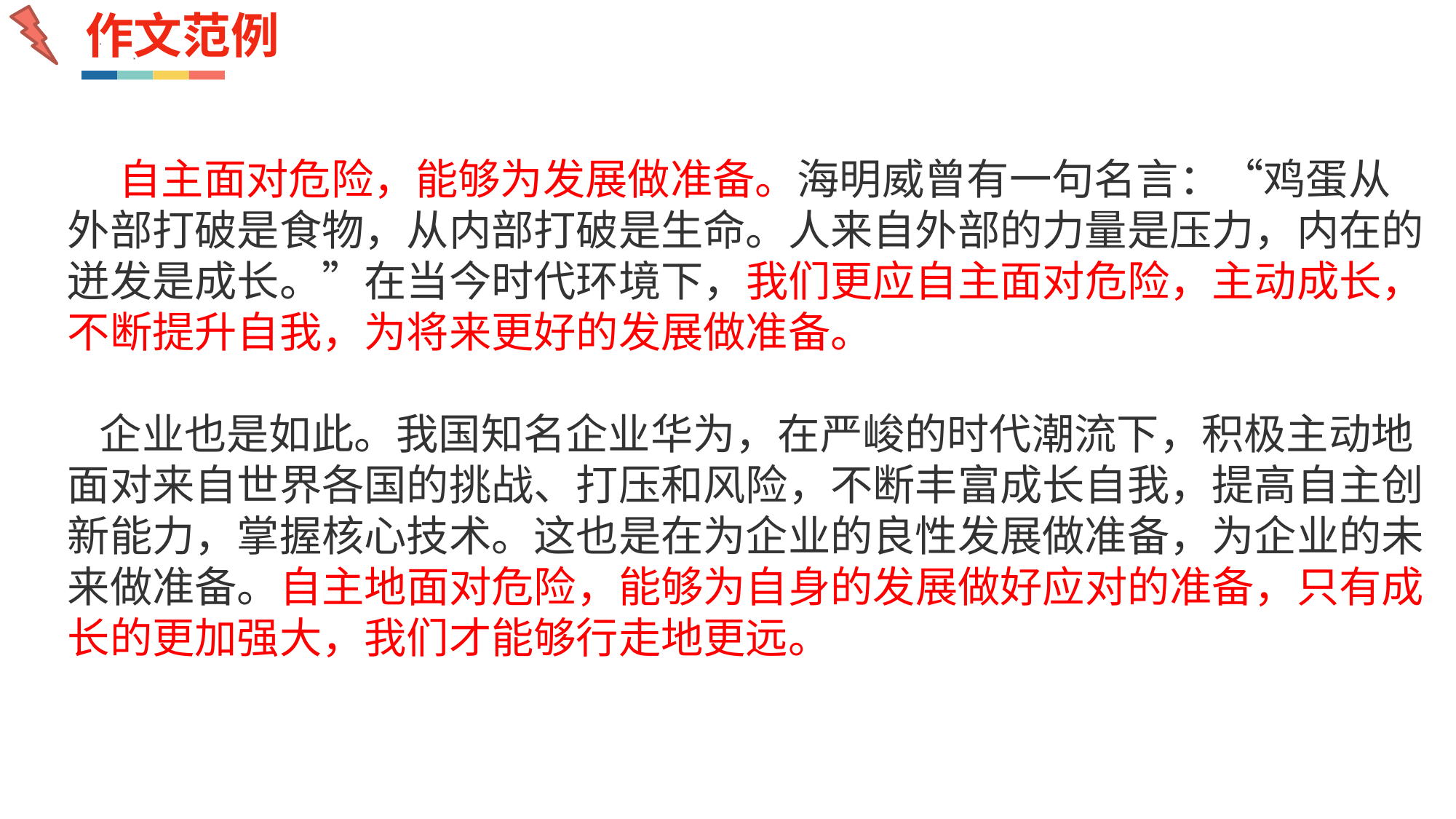

作文范例

 自主面对危险，能够为发展做准备。海明威曾有一句名言：“鸡蛋从外部打破是食物，从内部打破是生命。人来自外部的力量是压力，内在的迸发是成长。”在当今时代环境下，我们更应自主面对危险，主动成长，不断提升自我，为将来更好的发展做准备。

企业也是如此。我国知名企业华为，在严峻的时代潮流下，积极主动地面对来自世界各国的挑战、打压和风险，不断丰富成长自我，提高自主创新能力，掌握核心技术。这也是在为企业的良性发展做准备，为企业的未来做准备。自主地面对危险，能够为自身的发展做好应对的准备，只有成长的更加强大，我们才能够行走地更远。